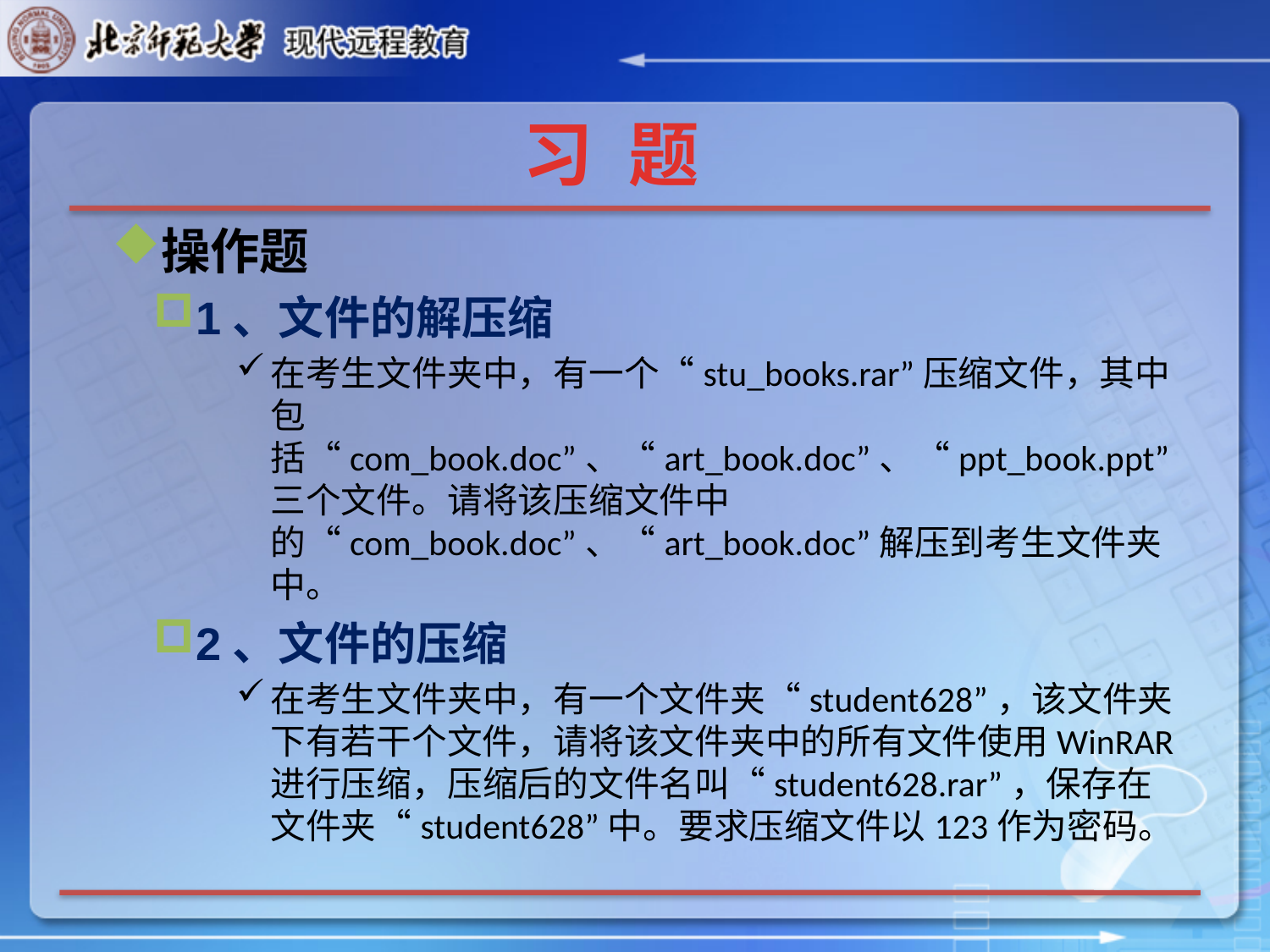

# 习  题
操作题
1、文件的解压缩
在考生文件夹中，有一个“stu_books.rar”压缩文件，其中包括“com_book.doc”、“art_book.doc”、“ppt_book.ppt”三个文件。请将该压缩文件中的“com_book.doc”、“art_book.doc”解压到考生文件夹中。
2、文件的压缩
在考生文件夹中，有一个文件夹“student628”，该文件夹下有若干个文件，请将该文件夹中的所有文件使用WinRAR进行压缩，压缩后的文件名叫“student628.rar”，保存在文件夹“student628”中。要求压缩文件以123作为密码。